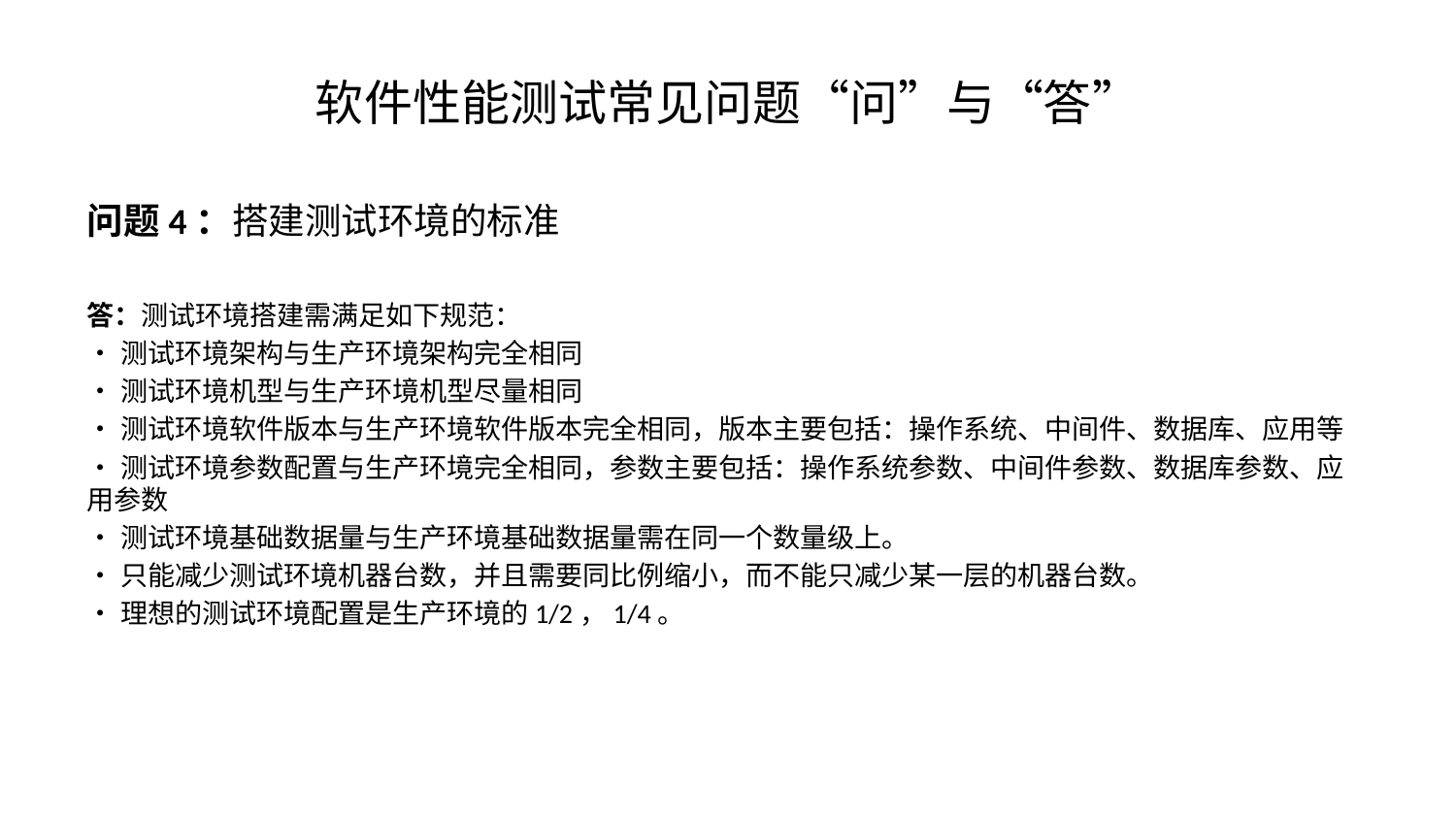

# 软件性能测试常见问题“问”与“答”
问题4：搭建测试环境的标准

答：测试环境搭建需满足如下规范：
•测试环境架构与生产环境架构完全相同
•测试环境机型与生产环境机型尽量相同
•测试环境软件版本与生产环境软件版本完全相同，版本主要包括：操作系统、中间件、数据库、应用等
•测试环境参数配置与生产环境完全相同，参数主要包括：操作系统参数、中间件参数、数据库参数、应用参数
•测试环境基础数据量与生产环境基础数据量需在同一个数量级上。
•只能减少测试环境机器台数，并且需要同比例缩小，而不能只减少某一层的机器台数。
•理想的测试环境配置是生产环境的1/2，1/4。